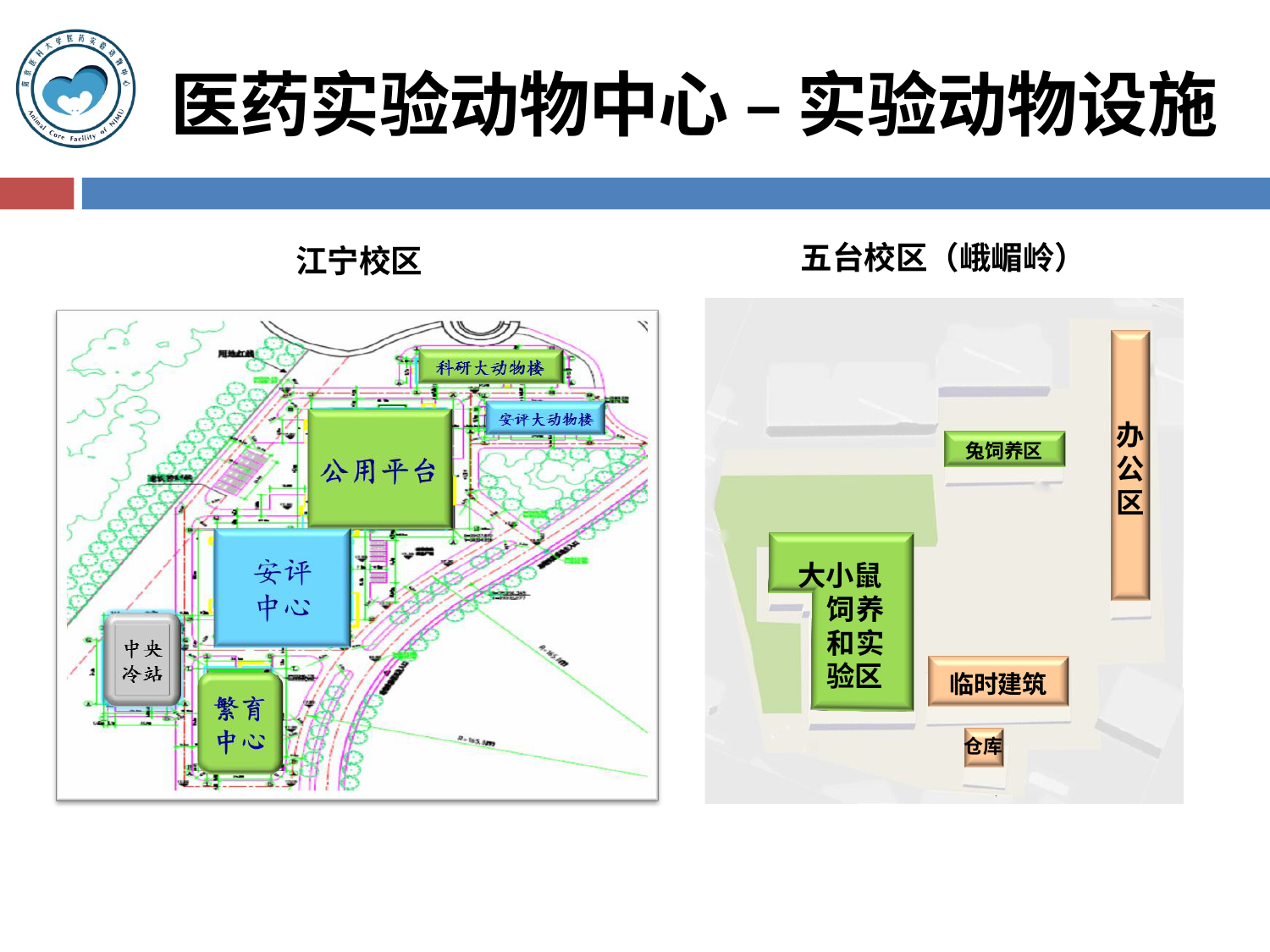

# 医药实验动物中心 – 实验动物设施

江宁校区
五台校区（峨嵋岭）

办 公 区

兔饲养区

大小鼠
饲养 和实 验区

临时建筑

仓库